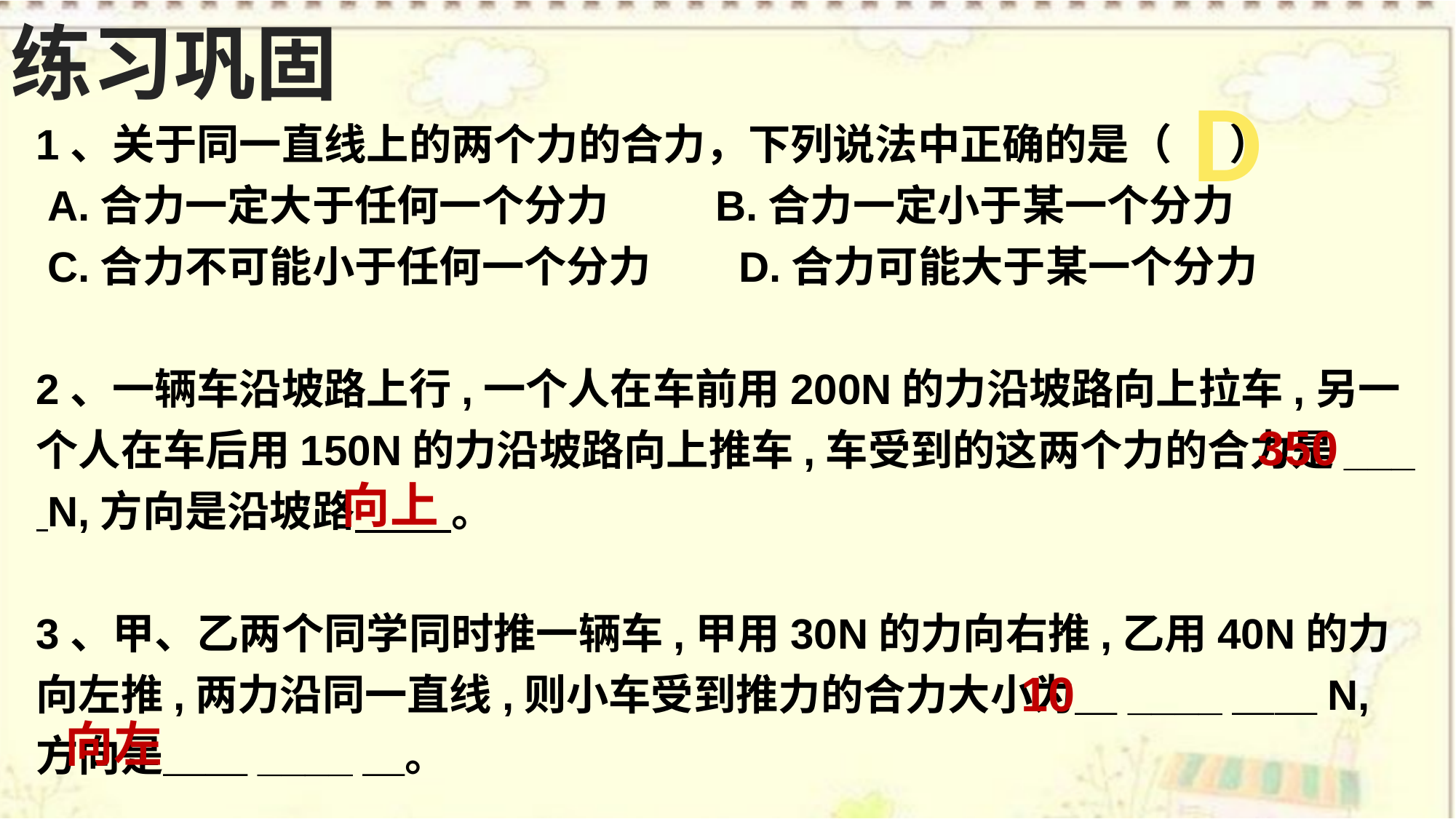

练习巩固
D
1、关于同一直线上的两个力的合力，下列说法中正确的是（      ）
 A.合力一定大于任何一个分力          B.合力一定小于某一个分力
 C.合力不可能小于任何一个分力        D.合力可能大于某一个分力

2、一辆车沿坡路上行,一个人在车前用200N的力沿坡路向上拉车,另一个人在车后用150N的力沿坡路向上推车,车受到的这两个力的合力是___  N,方向是沿坡路          。

3、甲、乙两个同学同时推一辆车,甲用30N的力向右推,乙用40N的力向左推,两力沿同一直线,则小车受到推力的合力大小为＿____＿＿N,方向是＿＿____＿。
350
向上
10
向左